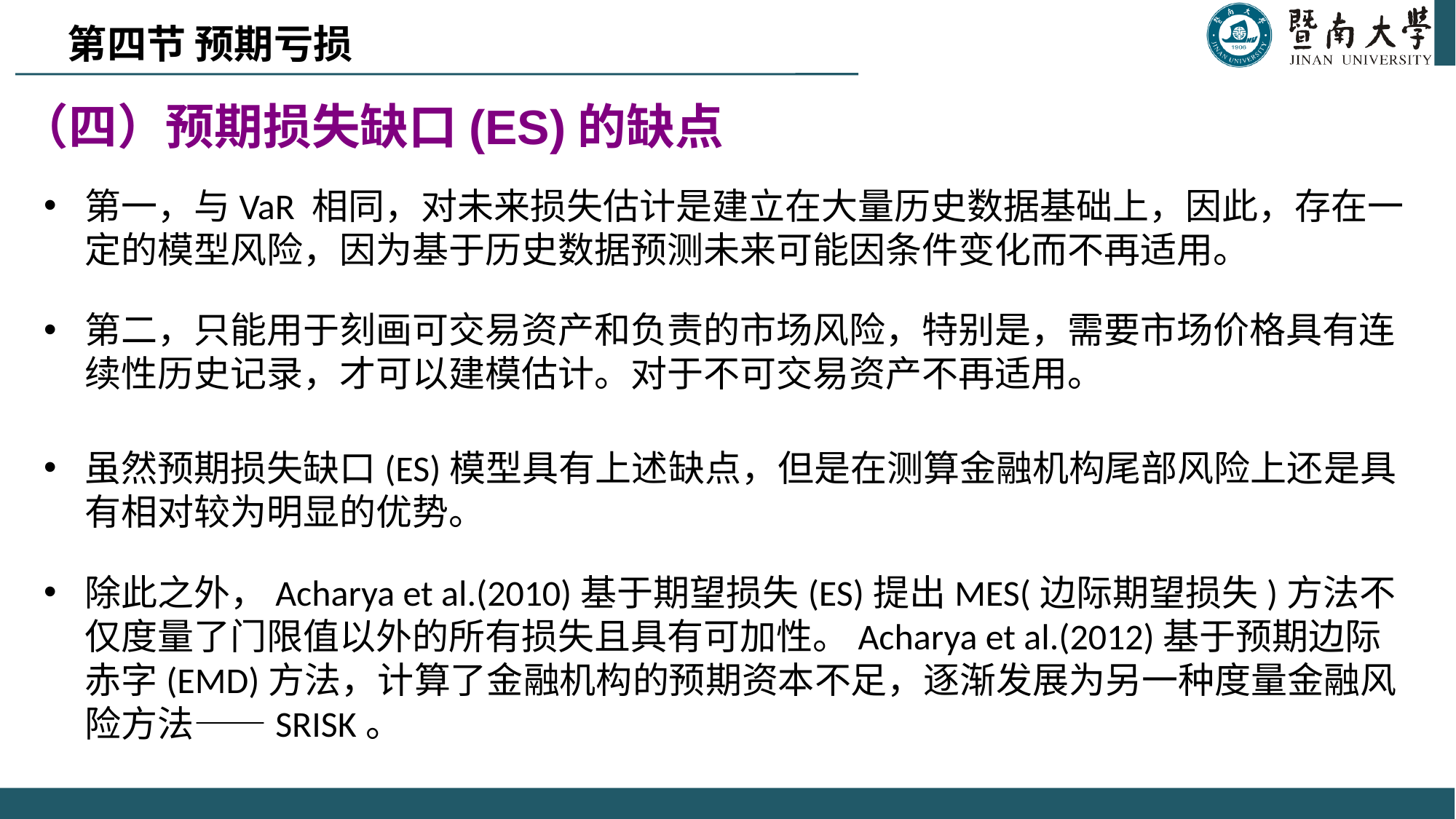

第四节 预期亏损
# （四）预期损失缺口(ES)的缺点
第一，与VaR 相同，对未来损失估计是建立在大量历史数据基础上，因此，存在一定的模型风险，因为基于历史数据预测未来可能因条件变化而不再适用。

第二，只能用于刻画可交易资产和负责的市场风险，特别是，需要市场价格具有连续性历史记录，才可以建模估计。对于不可交易资产不再适用。
虽然预期损失缺口(ES)模型具有上述缺点，但是在测算金融机构尾部风险上还是具有相对较为明显的优势。

除此之外，Acharya et al.(2010)基于期望损失(ES)提出MES(边际期望损失)方法不仅度量了门限值以外的所有损失且具有可加性。Acharya et al.(2012)基于预期边际赤字(EMD)方法，计算了金融机构的预期资本不足，逐渐发展为另一种度量金融风险方法——SRISK。